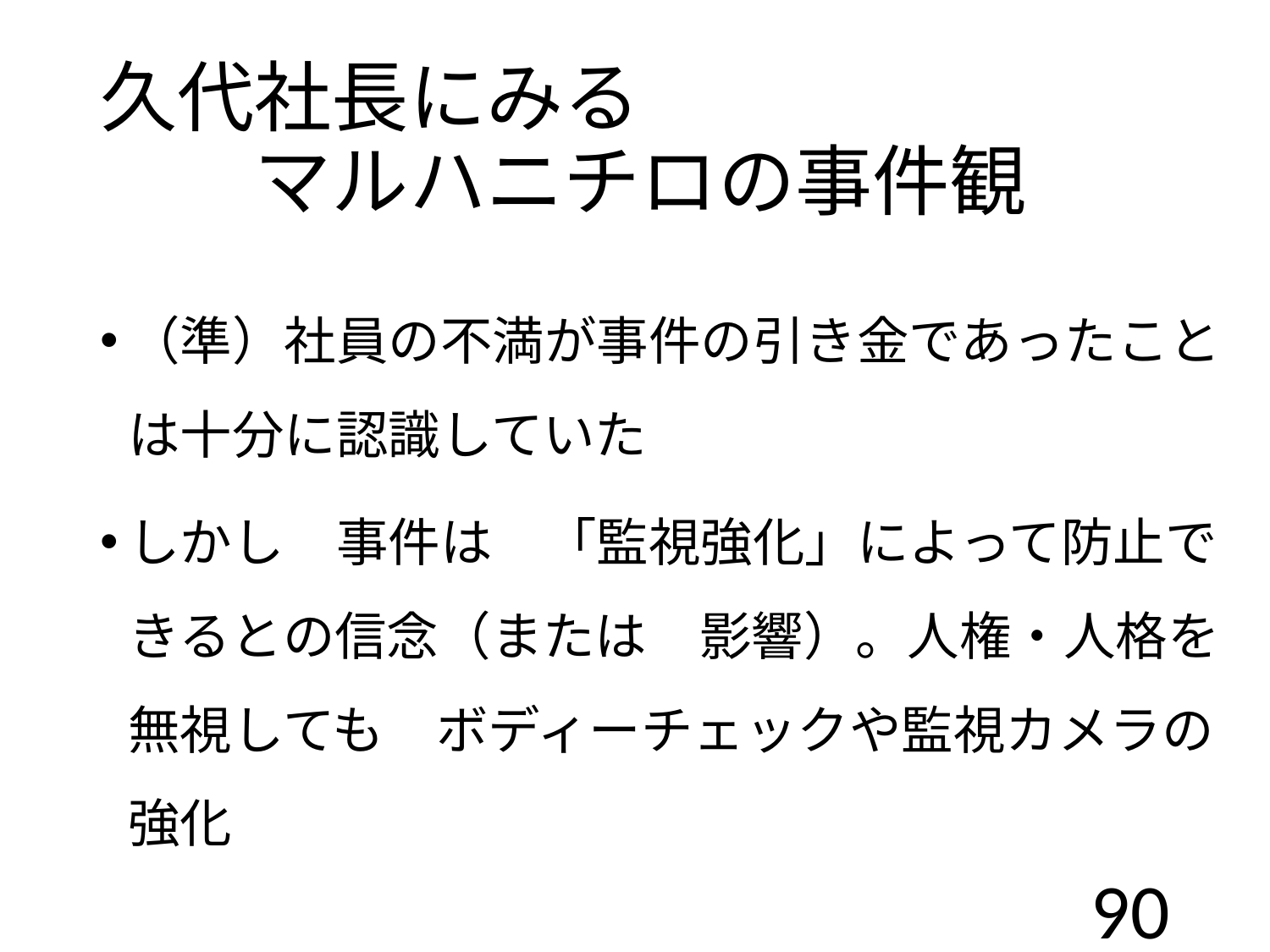

# 久代社長にみる　　　　　　　　マルハニチロの事件観
（準）社員の不満が事件の引き金であったことは十分に認識していた
しかし　事件は　「監視強化」によって防止できるとの信念（または　影響）。人権・人格を無視しても　ボディーチェックや監視カメラの強化

90